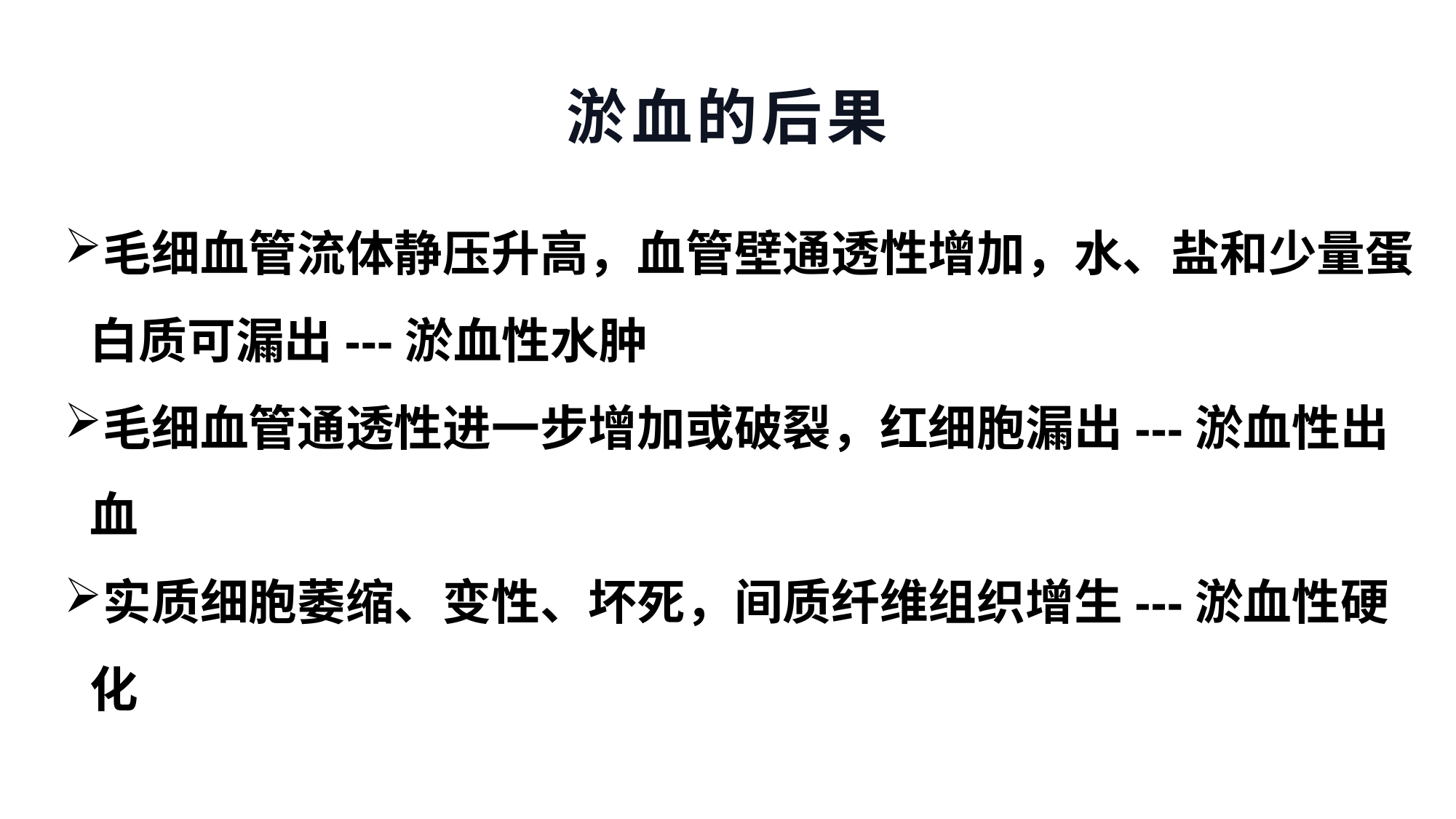

# 淤血的后果
毛细血管流体静压升高，血管壁通透性增加，水、盐和少量蛋白质可漏出---淤血性水肿
毛细血管通透性进一步增加或破裂，红细胞漏出---淤血性出血
实质细胞萎缩、变性、坏死，间质纤维组织增生---淤血性硬化